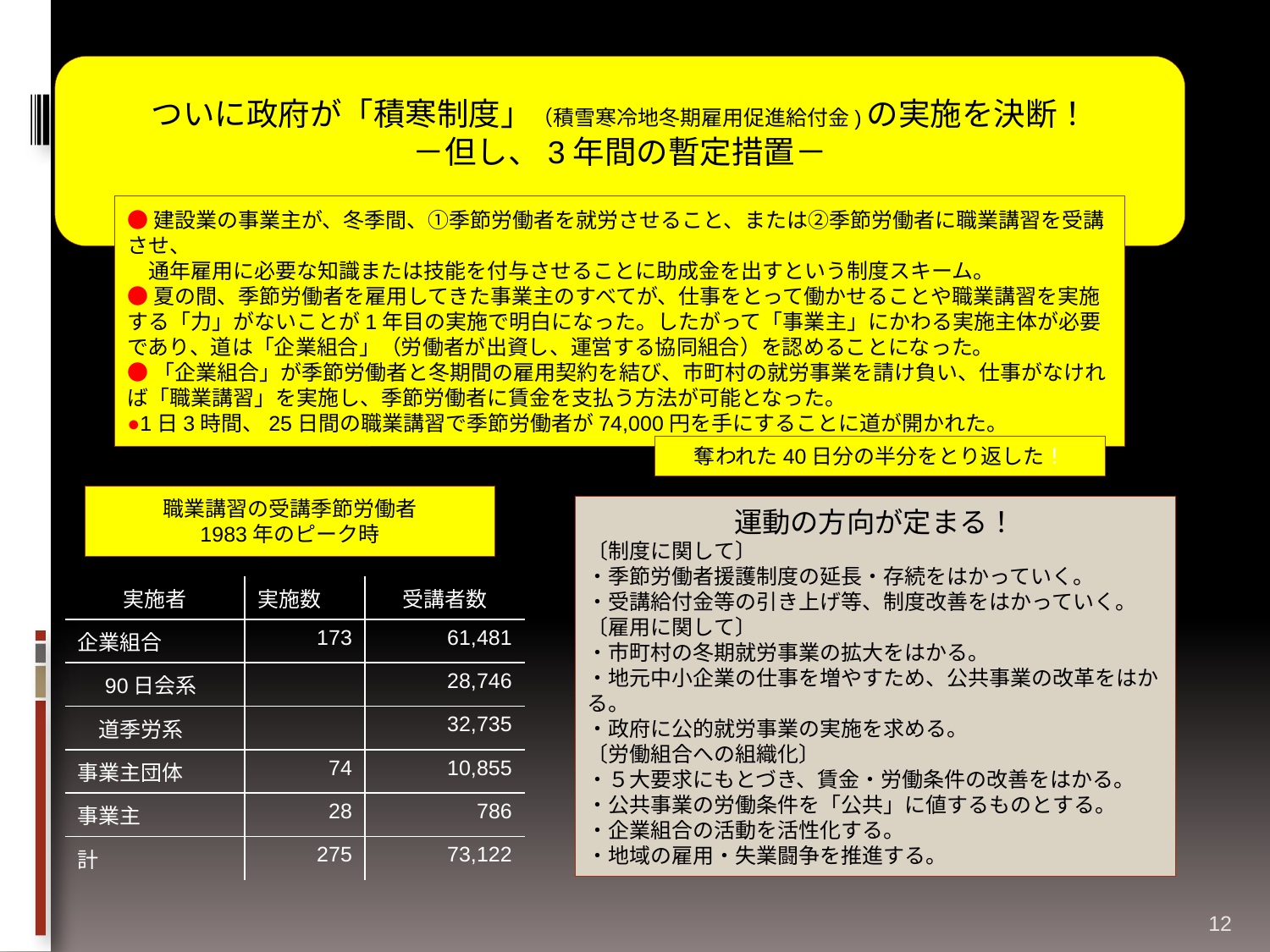

#
ついに政府が「積寒制度」（積雪寒冷地冬期雇用促進給付金)の実施を決断！
－但し、3年間の暫定措置－
●建設業の事業主が、冬季間、①季節労働者を就労させること、または②季節労働者に職業講習を受講させ、
　通年雇用に必要な知識または技能を付与させることに助成金を出すという制度スキーム。
●夏の間、季節労働者を雇用してきた事業主のすべてが、仕事をとって働かせることや職業講習を実施する「力」がないことが1年目の実施で明白になった。したがって「事業主」にかわる実施主体が必要であり、道は「企業組合」（労働者が出資し、運営する協同組合）を認めることになった。
●「企業組合」が季節労働者と冬期間の雇用契約を結び、市町村の就労事業を請け負い、仕事がなければ「職業講習」を実施し、季節労働者に賃金を支払う方法が可能となった。
●1日3時間、25日間の職業講習で季節労働者が74,000円を手にすることに道が開かれた。
奪われた40日分の半分をとり返した！
職業講習の受講季節労働者
1983年のピーク時

運動の方向が定まる！
〔制度に関して〕
・季節労働者援護制度の延長・存続をはかっていく。
・受講給付金等の引き上げ等、制度改善をはかっていく。
〔雇用に関して〕
・市町村の冬期就労事業の拡大をはかる。
・地元中小企業の仕事を増やすため、公共事業の改革をはかる。
・政府に公的就労事業の実施を求める。
〔労働組合への組織化〕
・５大要求にもとづき、賃金・労働条件の改善をはかる。
・公共事業の労働条件を「公共」に値するものとする。
・企業組合の活動を活性化する。
・地域の雇用・失業闘争を推進する。

| 実施者 | 実施数 | 受講者数 |
| --- | --- | --- |
| 企業組合 | 173 | 61,481 |
| 90日会系 |  | 28,746 |
| 道季労系 |  | 32,735 |
| 事業主団体 | 74 | 10,855 |
| 事業主 | 28 | 786 |
| 計 | 275 | 73,122 |
12